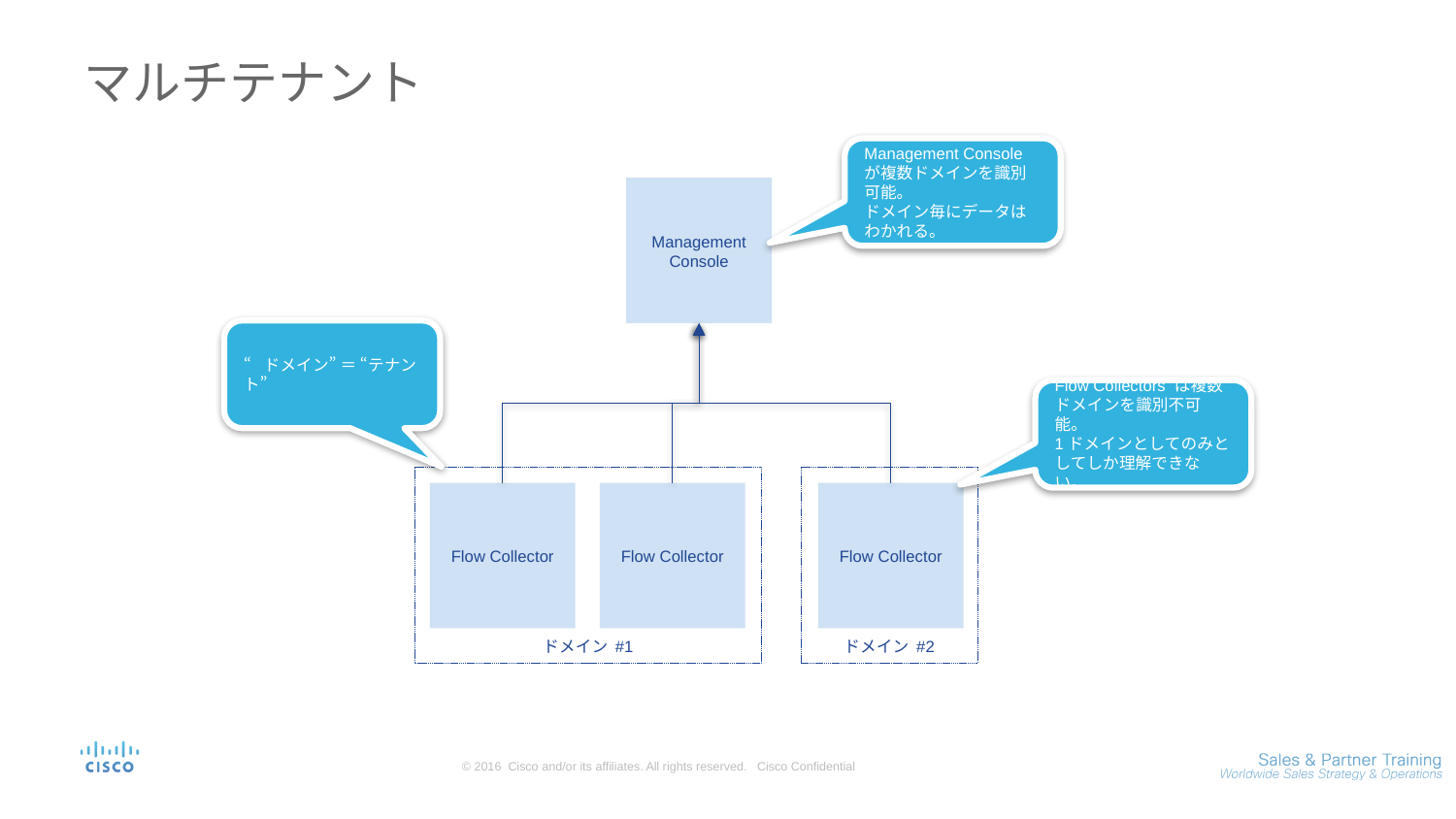

# マルチテナント
Management Console が複数ドメインを識別可能。
ドメイン毎にデータはわかれる。
Management
Console
“ドメイン” ＝ “テナント”
Flow Collectors は複数ドメインを識別不可能。
1ドメインとしてのみとしてしか理解できない。
ドメイン #1
ドメイン #2
Flow Collector
Flow Collector
Flow Collector